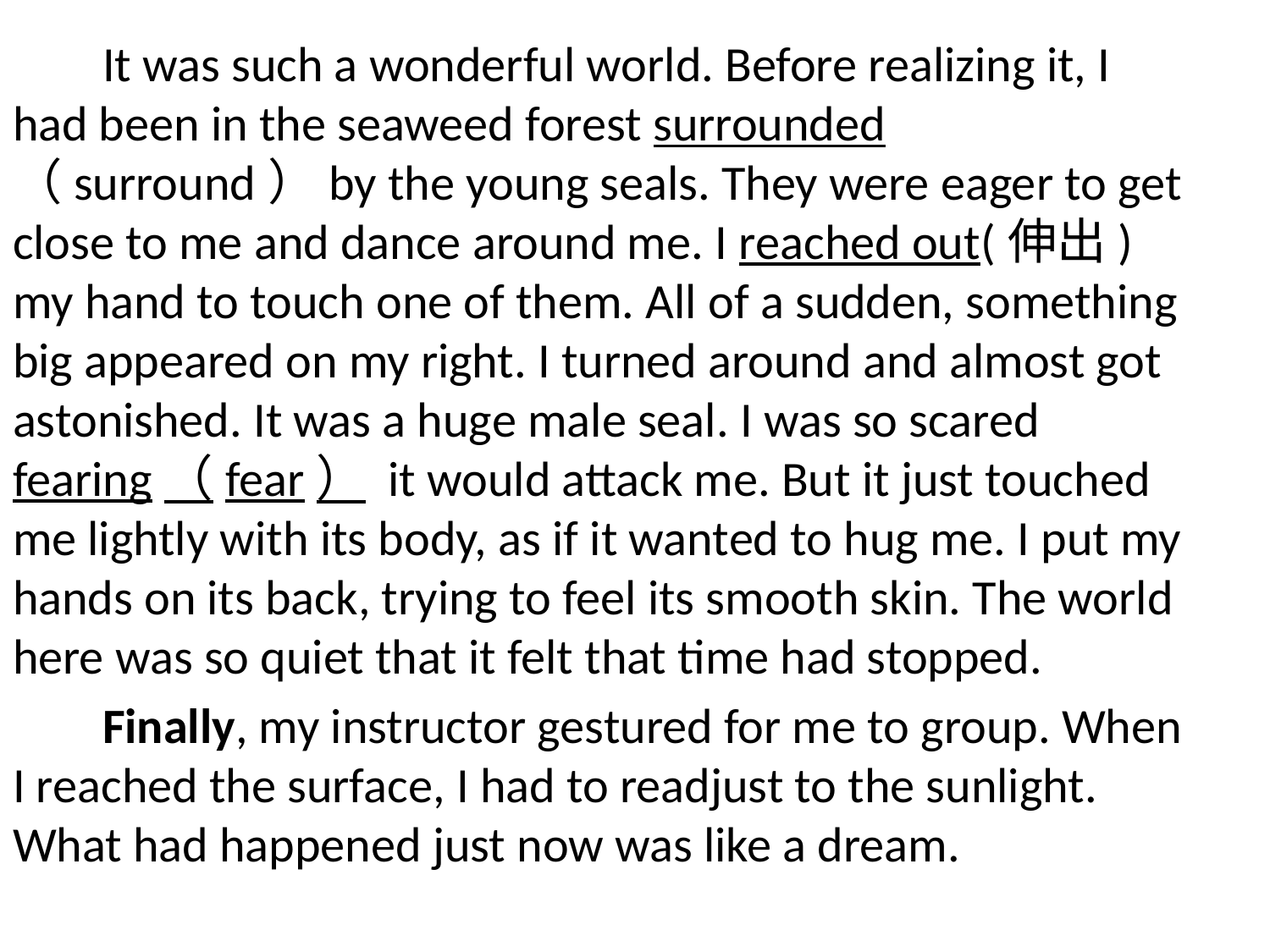

It was such a wonderful world. Before realizing it, I had been in the seaweed forest surrounded （surround）by the young seals. They were eager to get close to me and dance around me. I reached out(伸出) my hand to touch one of them. All of a sudden, something big appeared on my right. I turned around and almost got astonished. It was a huge male seal. I was so scared fearing（fear） it would attack me. But it just touched me lightly with its body, as if it wanted to hug me. I put my hands on its back, trying to feel its smooth skin. The world here was so quiet that it felt that time had stopped.
        Finally, my instructor gestured for me to group. When I reached the surface, I had to readjust to the sunlight. What had happened just now was like a dream.